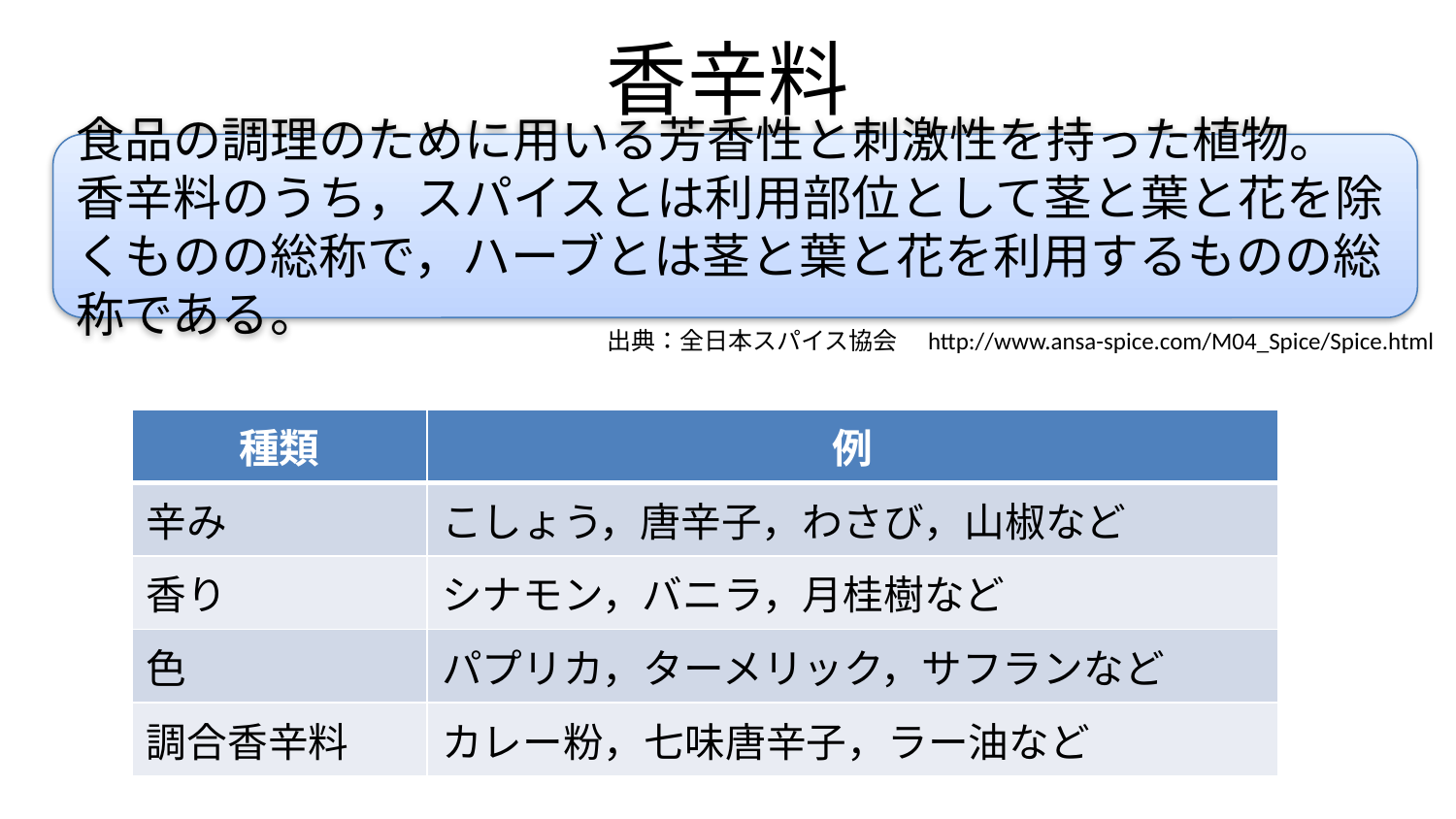

# 香辛料
食品の調理のために用いる芳香性と刺激性を持った植物。
香辛料のうち，スパイスとは利用部位として茎と葉と花を除くものの総称で，ハーブとは茎と葉と花を利用するものの総称である。
出典：全日本スパイス協会　http://www.ansa-spice.com/M04_Spice/Spice.html
| 種類 | 例 |
| --- | --- |
| 辛み | こしょう，唐辛子，わさび，山椒など |
| 香り | シナモン，バニラ，月桂樹など |
| 色 | パプリカ，ターメリック，サフランなど |
| 調合香辛料 | カレー粉，七味唐辛子，ラー油など |